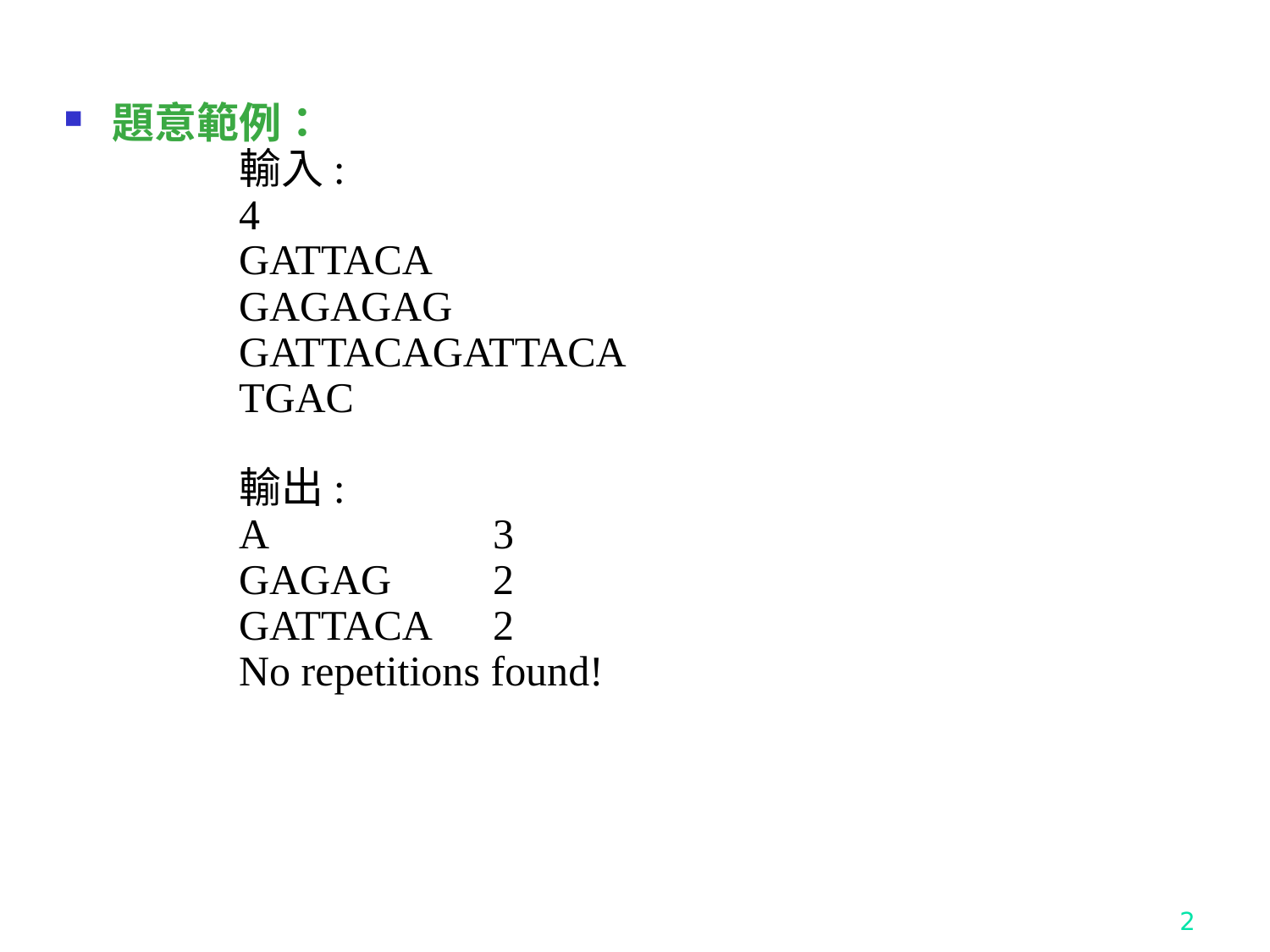

題意範例：
	輸入:
	4
	GATTACA
	GAGAGAG
	GATTACAGATTACA
	TGAC
	輸出:
	A 		3
	GAGAG 	2
	GATTACA 	2
	No repetitions found!
2